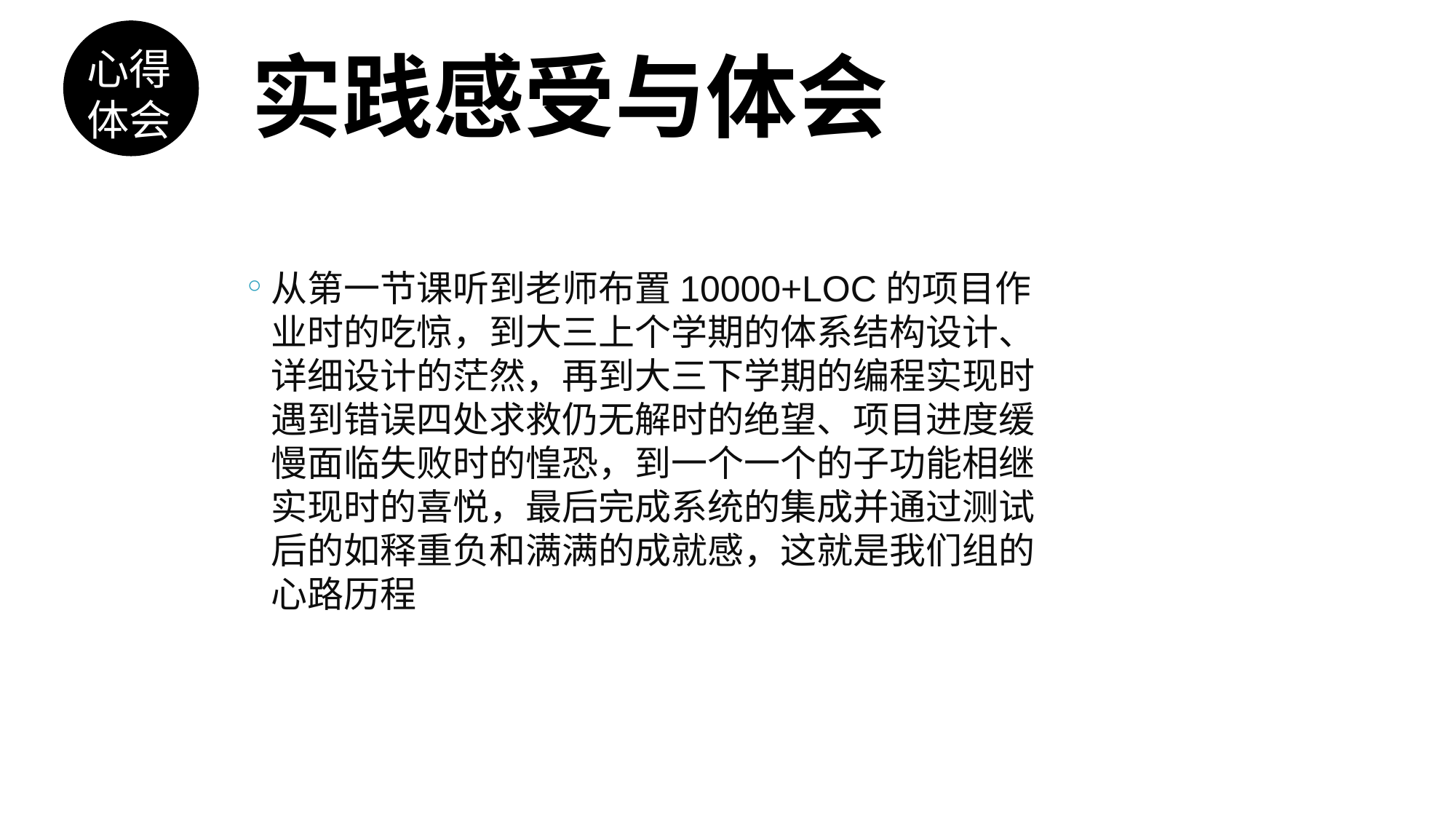

部署环境
实践感受与体会

心得体会
从第一节课听到老师布置10000+LOC的项目作业时的吃惊，到大三上个学期的体系结构设计、详细设计的茫然，再到大三下学期的编程实现时遇到错误四处求救仍无解时的绝望、项目进度缓慢面临失败时的惶恐，到一个一个的子功能相继实现时的喜悦，最后完成系统的集成并通过测试后的如释重负和满满的成就感，这就是我们组的心路历程